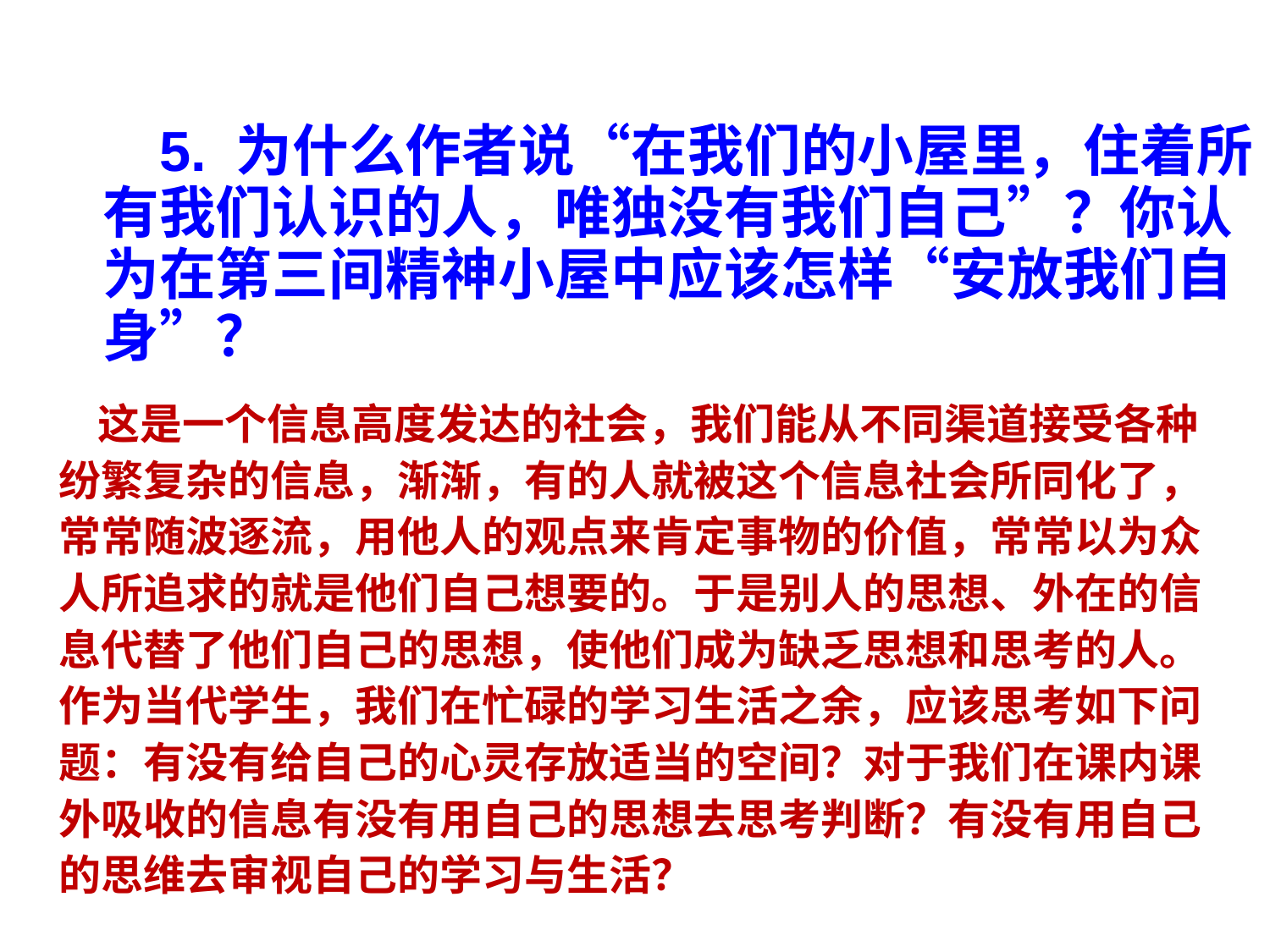

5. 为什么作者说“在我们的小屋里，住着所有我们认识的人，唯独没有我们自己”？你认为在第三间精神小屋中应该怎样“安放我们自身”？
   这是一个信息高度发达的社会，我们能从不同渠道接受各种纷繁复杂的信息，渐渐，有的人就被这个信息社会所同化了，常常随波逐流，用他人的观点来肯定事物的价值，常常以为众人所追求的就是他们自己想要的。于是别人的思想、外在的信息代替了他们自己的思想，使他们成为缺乏思想和思考的人。 作为当代学生，我们在忙碌的学习生活之余，应该思考如下问题：有没有给自己的心灵存放适当的空间？对于我们在课内课外吸收的信息有没有用自己的思想去思考判断？有没有用自己的思维去审视自己的学习与生活？